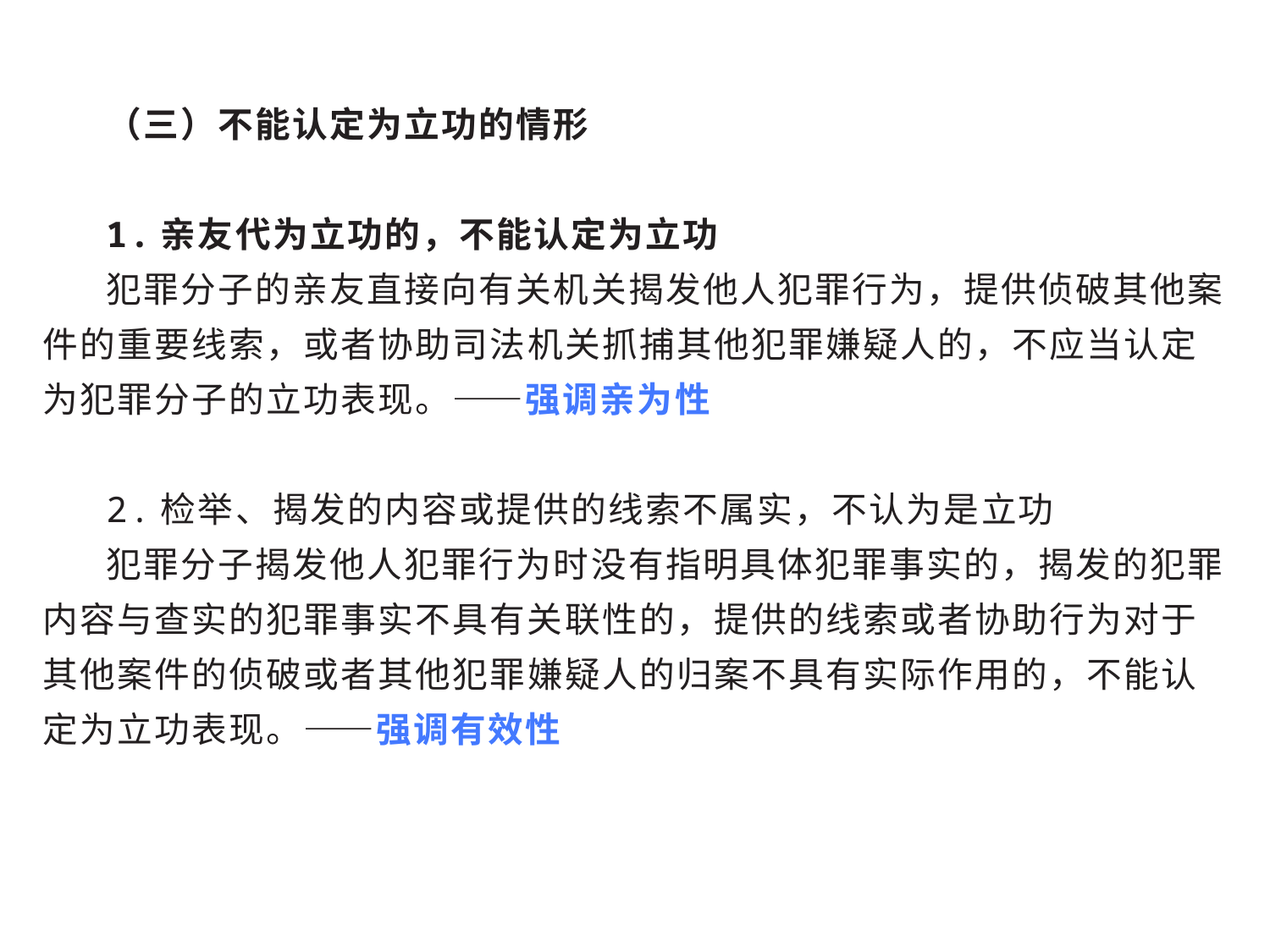

（三）不能认定为立功的情形

1.亲友代为立功的，不能认定为立功
犯罪分子的亲友直接向有关机关揭发他人犯罪行为，提供侦破其他案件的重要线索，或者协助司法机关抓捕其他犯罪嫌疑人的，不应当认定为犯罪分子的立功表现。——强调亲为性

2.检举、揭发的内容或提供的线索不属实，不认为是立功
犯罪分子揭发他人犯罪行为时没有指明具体犯罪事实的，揭发的犯罪内容与查实的犯罪事实不具有关联性的，提供的线索或者协助行为对于其他案件的侦破或者其他犯罪嫌疑人的归案不具有实际作用的，不能认定为立功表现。——强调有效性